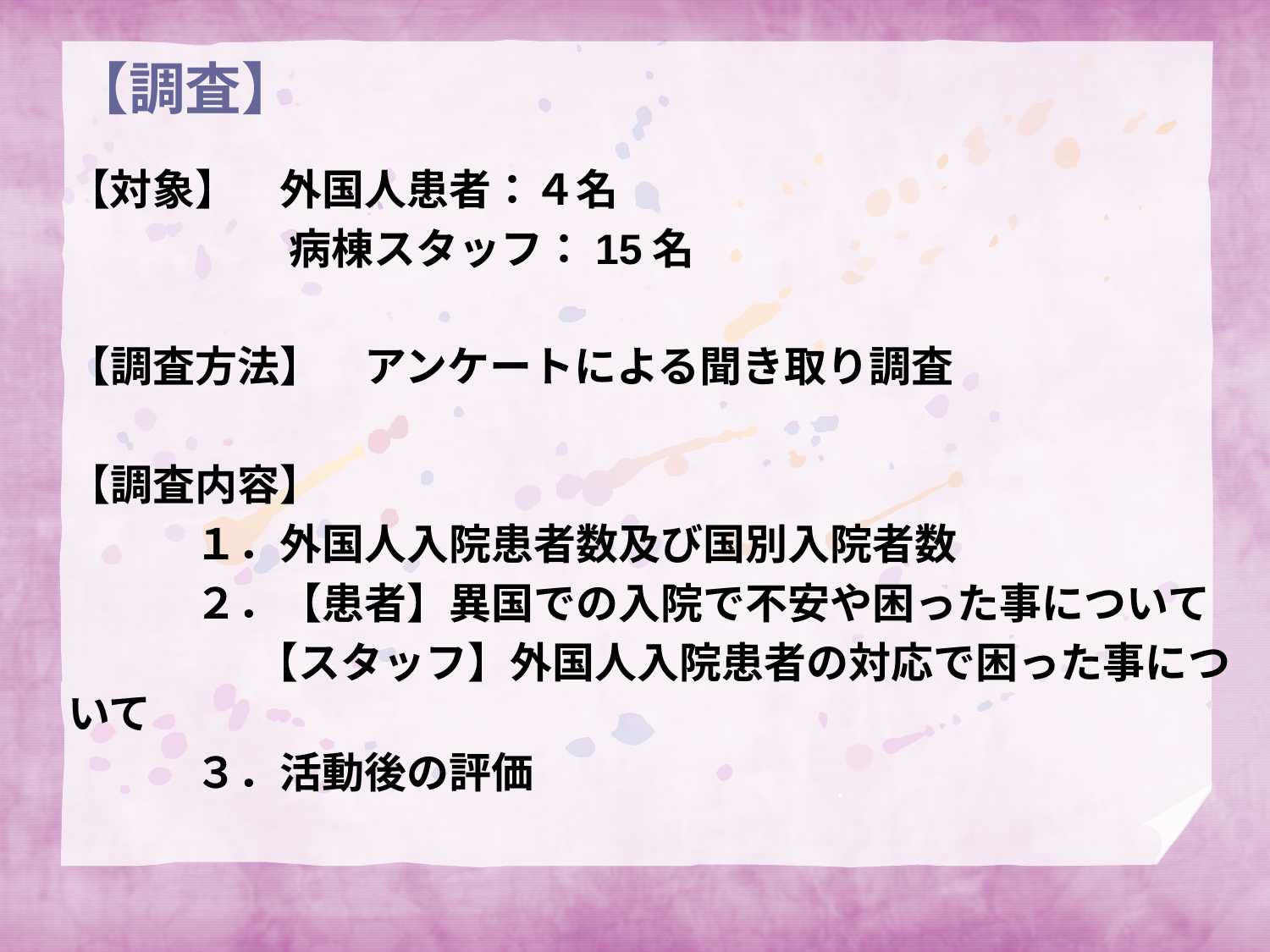

# 【調査】
【対象】　外国人患者：４名
　　　　　 病棟スタッフ：15名

【調査方法】　アンケートによる聞き取り調査

【調査内容】
　　　１．外国人入院患者数及び国別入院者数
　　　２．【患者】異国での入院で不安や困った事について
　　　　  【スタッフ】外国人入院患者の対応で困った事について
　　　３．活動後の評価